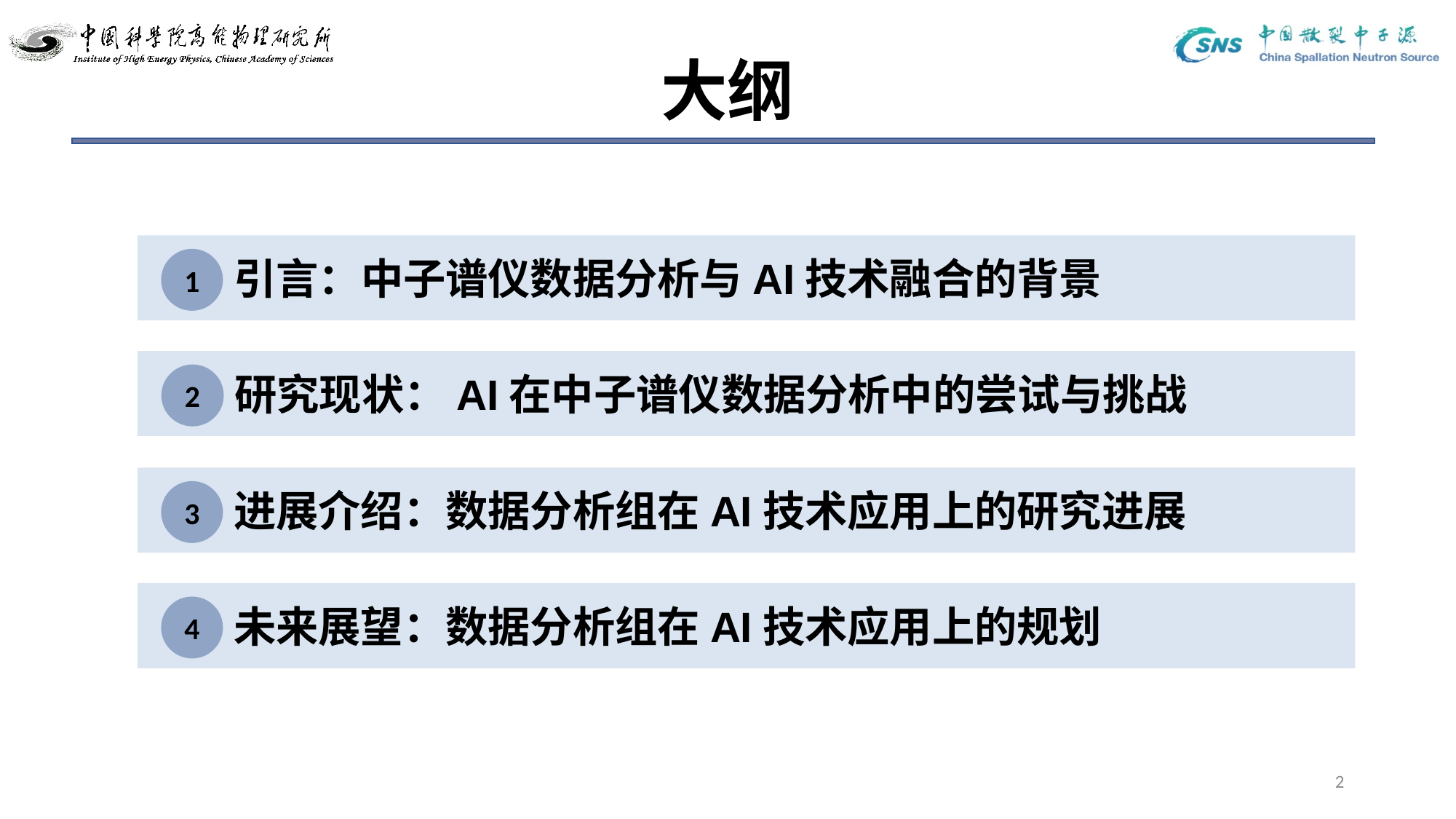

# 大纲

引言：中子谱仪数据分析与AI技术融合的背景
1

研究现状：AI在中子谱仪数据分析中的尝试与挑战
2

进展介绍：数据分析组在AI技术应用上的研究进展
3

未来展望：数据分析组在AI技术应用上的规划
4
2